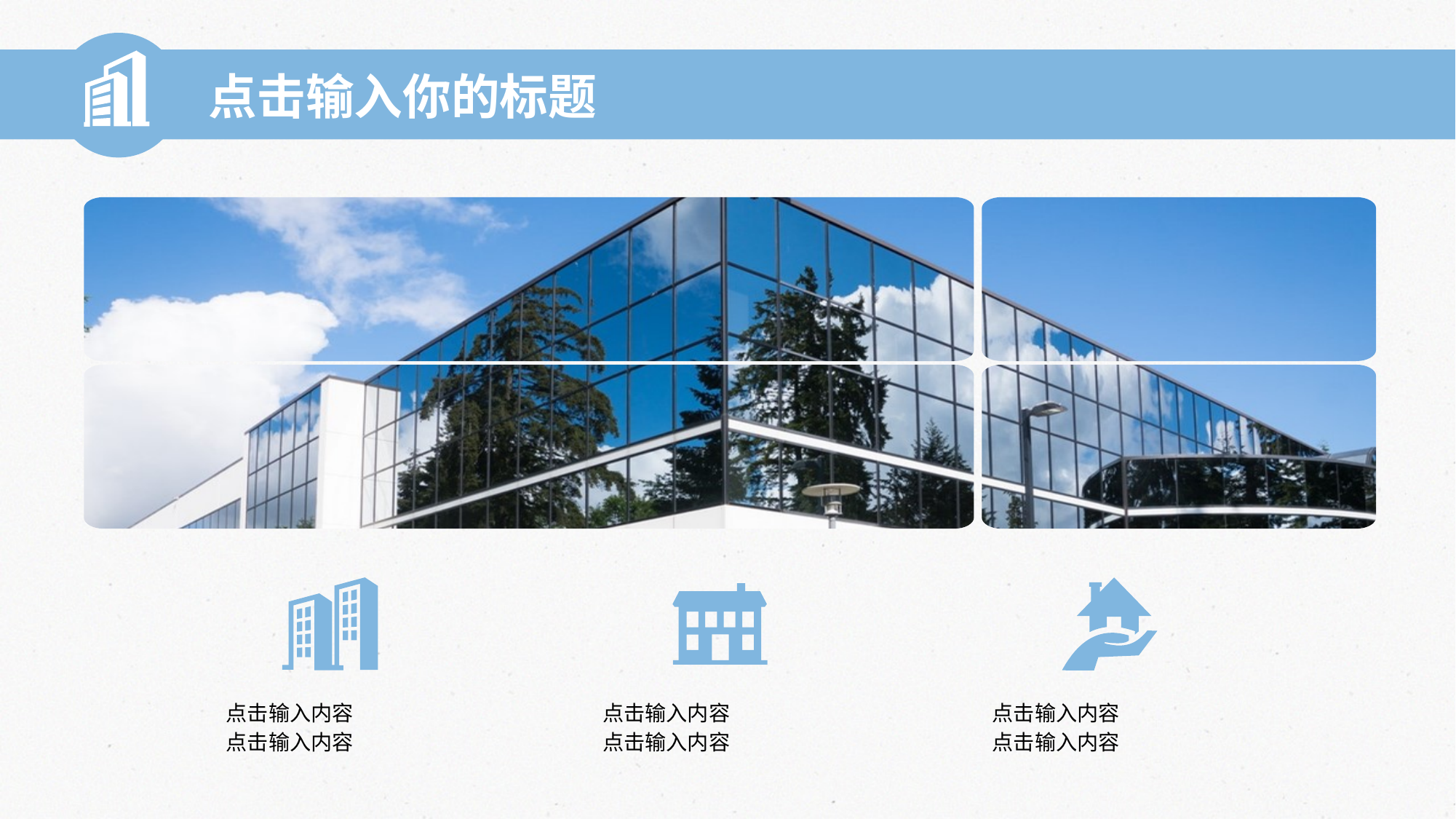

点击输入你的标题

点击输入内容
点击输入内容

点击输入内容
点击输入内容

点击输入内容
点击输入内容